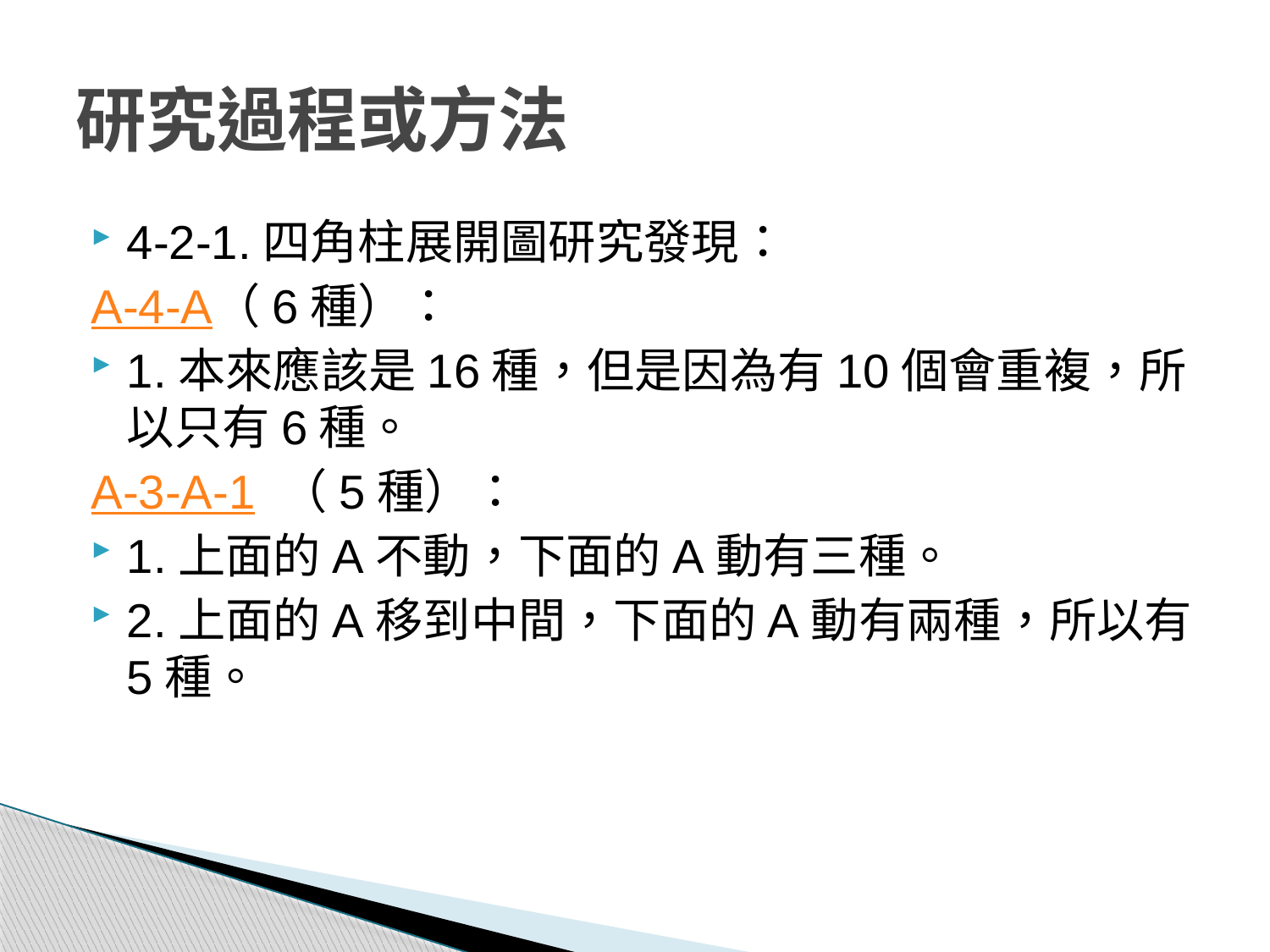

# 研究過程或方法
4-2-1.四角柱展開圖研究發現：
A-4-A（6種）：
1.本來應該是16種，但是因為有10個會重複，所以只有6種。
A-3-A-1 （5種）：
1.上面的A不動，下面的A動有三種。
2.上面的A移到中間，下面的A動有兩種，所以有5種。